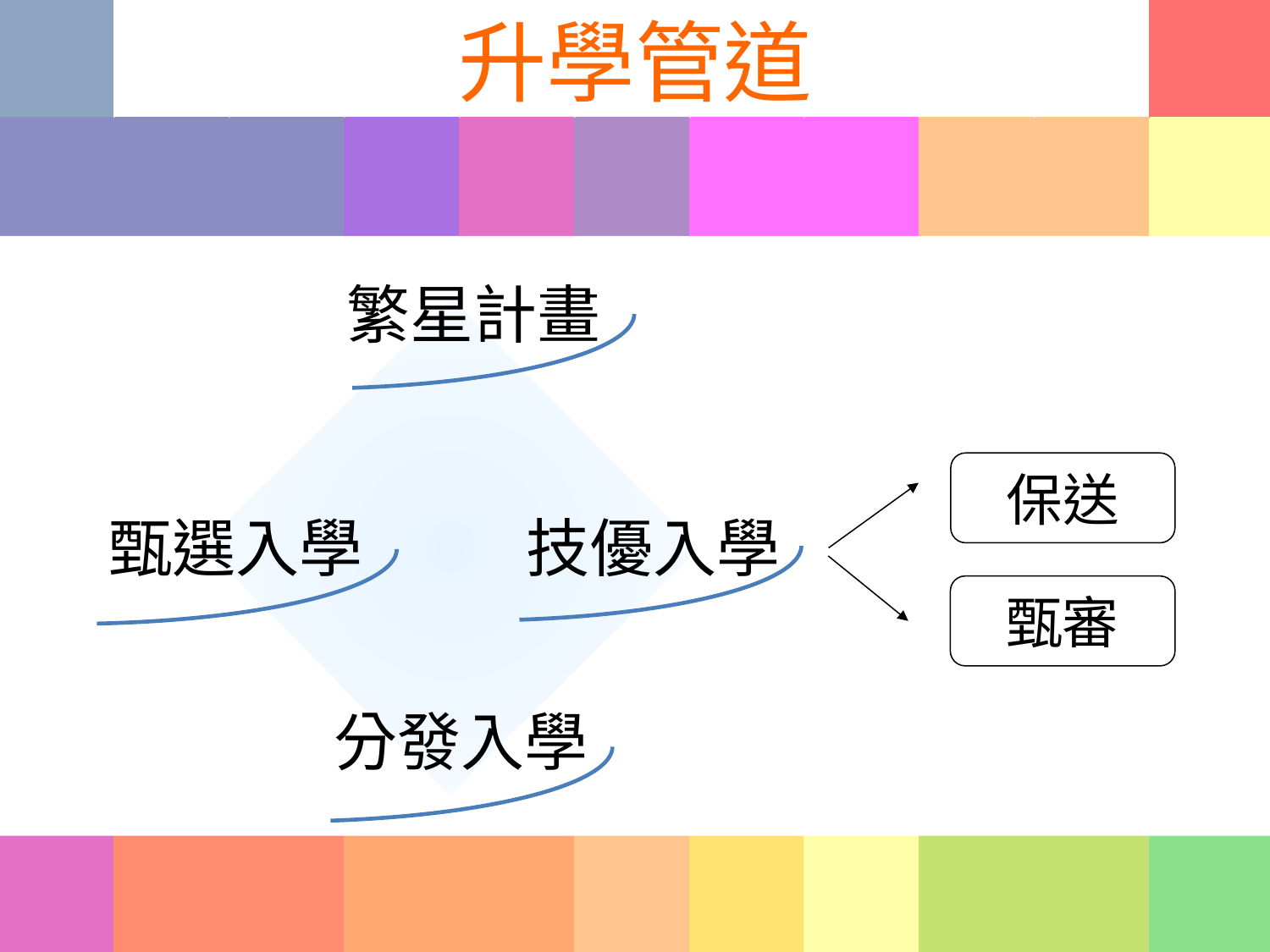

# 升學管道

繁星計畫

保送

甄審

技優入學

甄選入學

分發入學